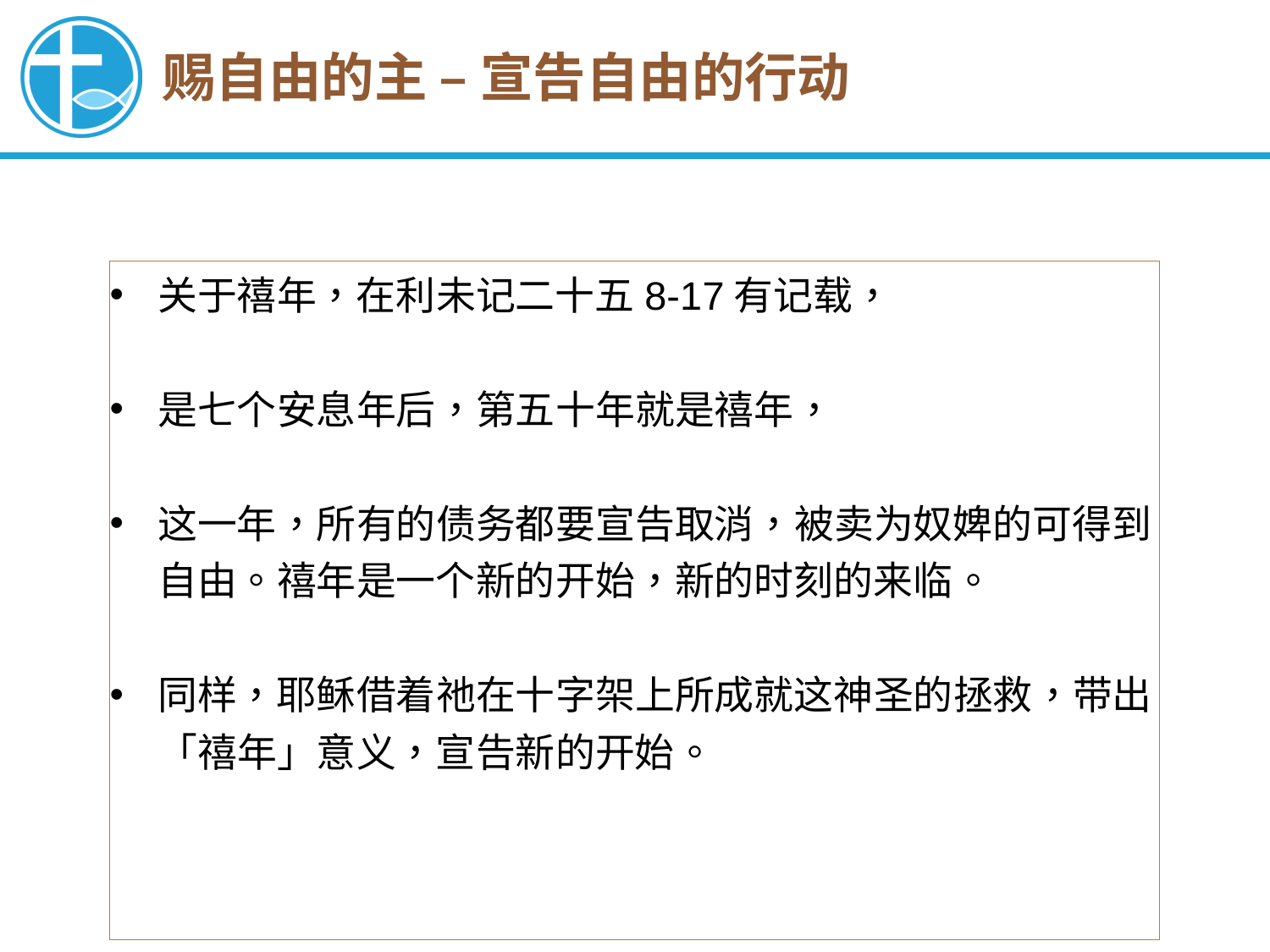

赐自由的主 – 宣告自由的行动
关于禧年，在利未记二十五8-17有记载，

是七个安息年后，第五十年就是禧年，

这一年，所有的债务都要宣告取消，被卖为奴婢的可得到自由。禧年是一个新的开始，新的时刻的来临。

同样，耶稣借着祂在十字架上所成就这神圣的拯救，带出「禧年」意义，宣告新的开始。